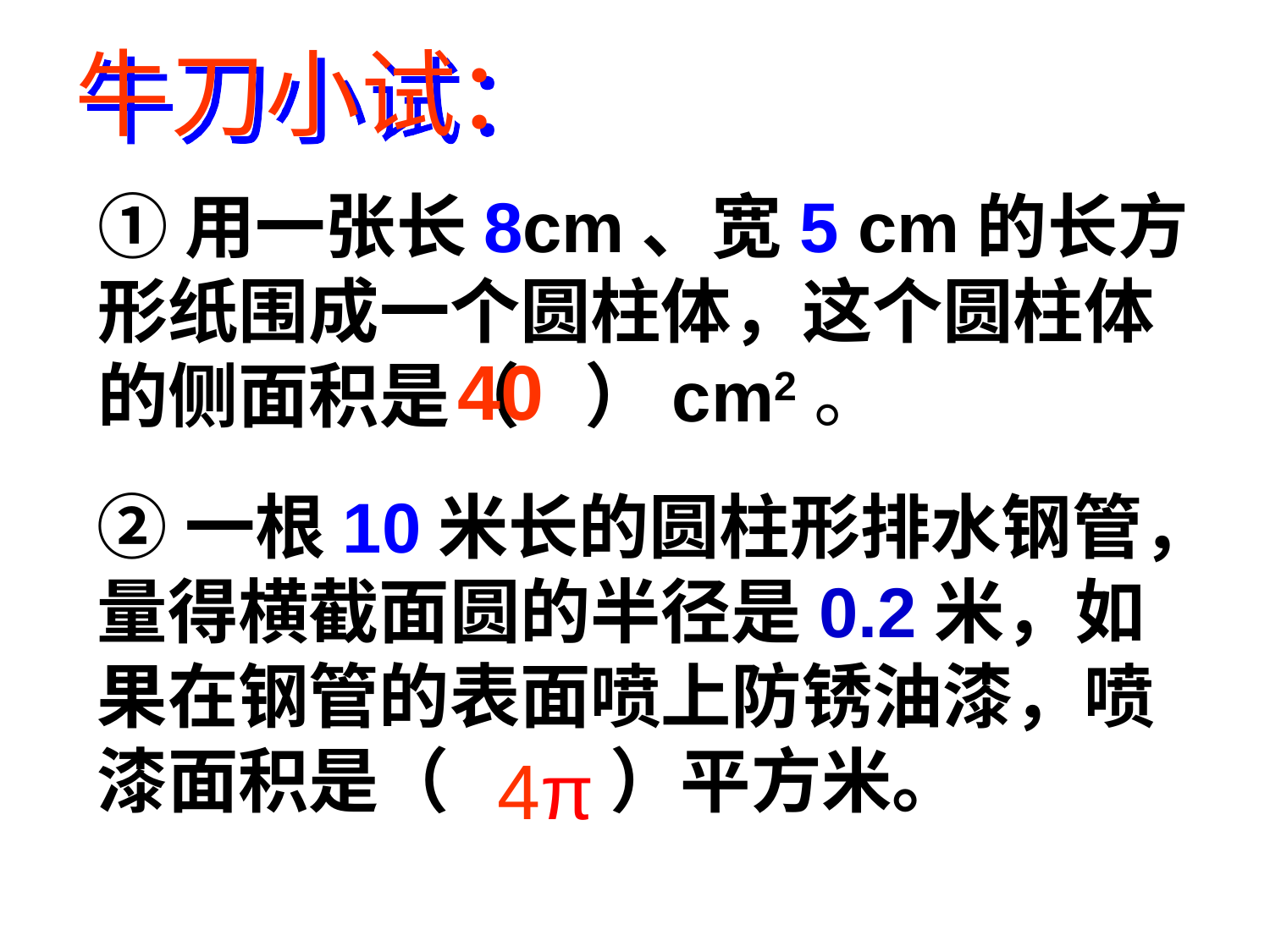

# 牛刀小试：
①用一张长8cm、宽5 cm的长方形纸围成一个圆柱体，这个圆柱体的侧面积是（    ）cm2。
40
②一根10米长的圆柱形排水钢管，量得横截面圆的半径是0.2米，如果在钢管的表面喷上防锈油漆，喷漆面积是（          ）平方米。

4π